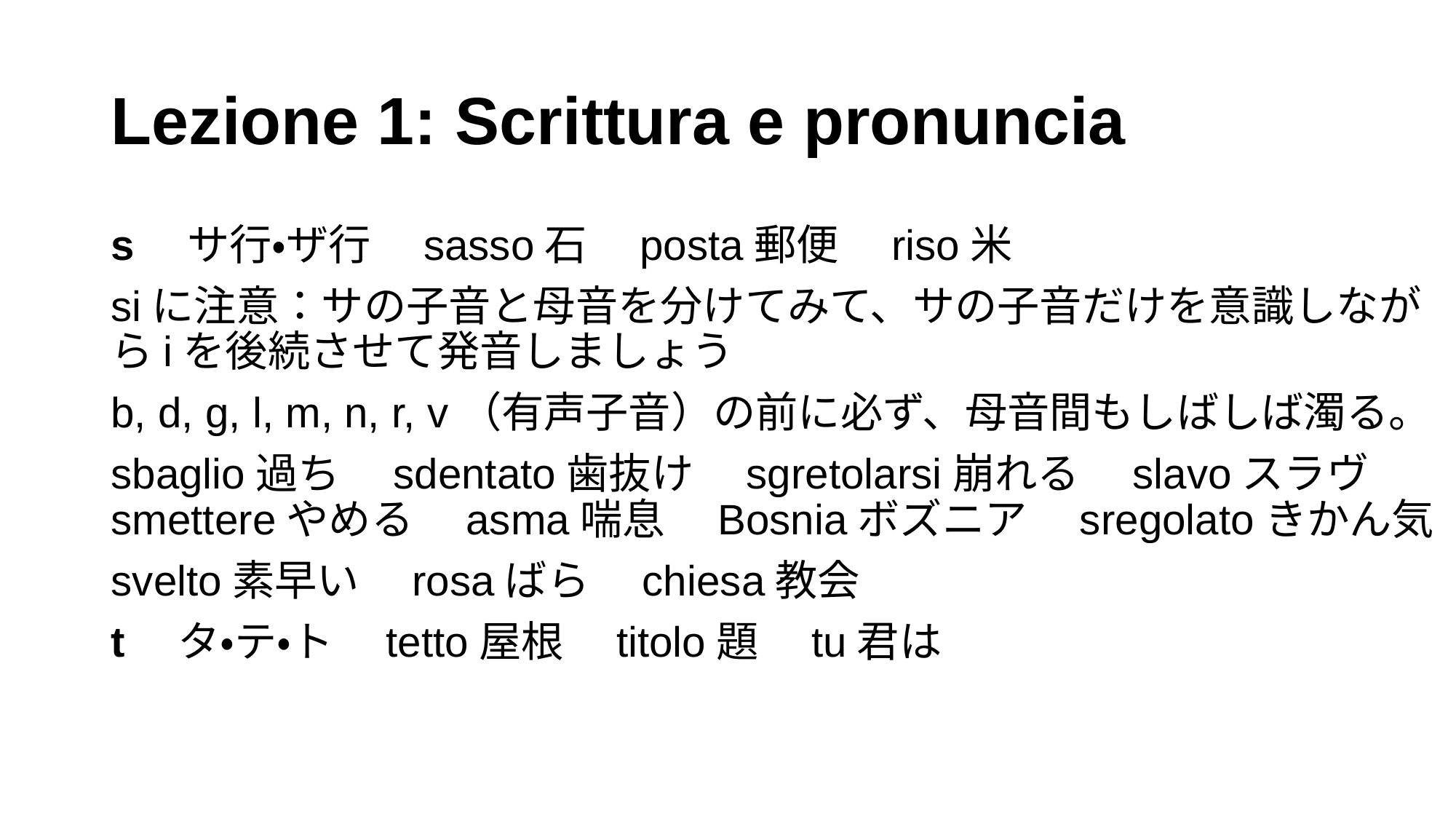

# Lezione 1: Scrittura e pronuncia
s　サ行・ザ行　sasso石　posta郵便　riso米
siに注意：サの子音と母音を分けてみて、サの子音だけを意識しながらiを後続させて発音しましょう
b, d, g, l, m, n, r, v（有声子音）の前に必ず、母音間もしばしば濁る。
sbaglio過ち　sdentato歯抜け　sgretolarsi崩れる　slavoスラヴsmettereやめる　asma喘息　Bosniaボズニア　sregolatoきかん気
svelto素早い　rosaばら　chiesa教会
t　タ・テ・ト　tetto屋根　titolo題　tu君は